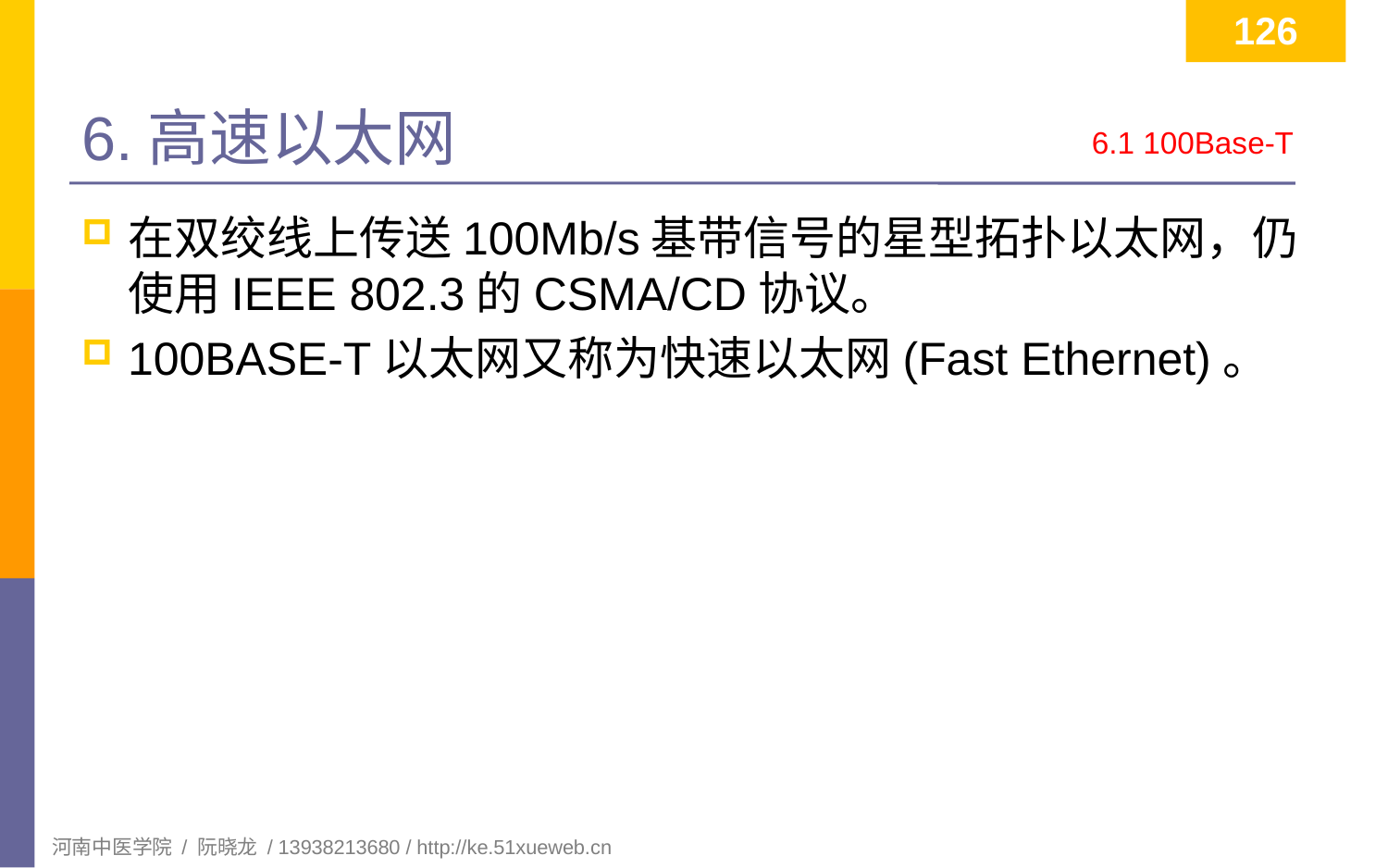

126
# 6.高速以太网
6.1 100Base-T
在双绞线上传送100Mb/s基带信号的星型拓扑以太网，仍使用IEEE 802.3的CSMA/CD协议。
100BASE-T以太网又称为快速以太网(Fast Ethernet)。